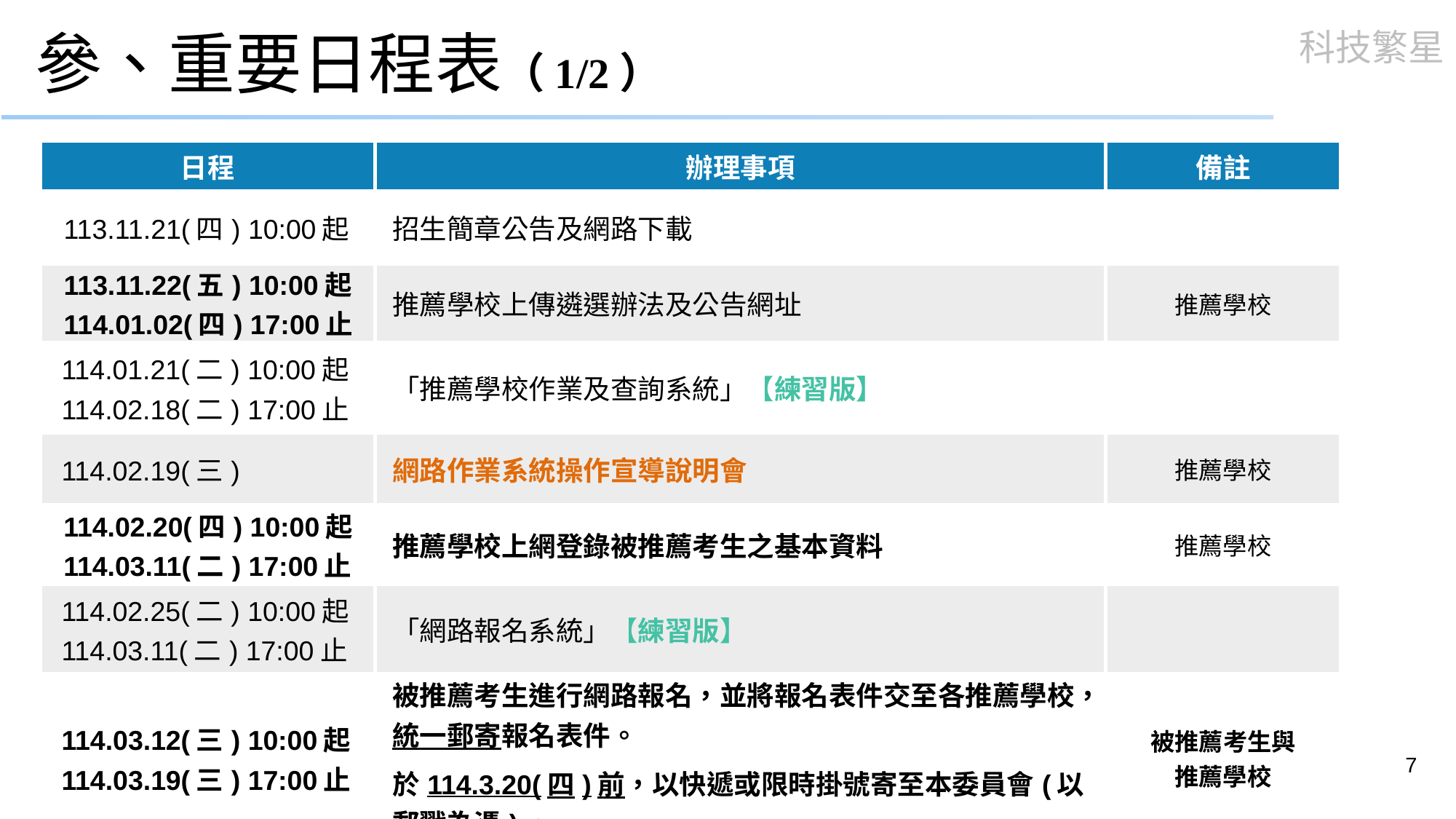

# 參、重要日程表（1/2）
| 日程 | 辦理事項 | 備註 |
| --- | --- | --- |
| 113.11.21(四) 10:00起 | 招生簡章公告及網路下載 |  |
| 113.11.22(五) 10:00起 114.01.02(四) 17:00止 | 推薦學校上傳遴選辦法及公告網址 | 推薦學校 |
| 114.01.21(二) 10:00起 114.02.18(二) 17:00止 | 「推薦學校作業及查詢系統」【練習版】 |  |
| 114.02.19(三) | 網路作業系統操作宣導說明會 | 推薦學校 |
| 114.02.20(四) 10:00起 114.03.11(二) 17:00止 | 推薦學校上網登錄被推薦考生之基本資料 | 推薦學校 |
| 114.02.25(二) 10:00起 114.03.11(二) 17:00止 | 「網路報名系統」【練習版】 |  |
| 114.03.12(三) 10:00起 114.03.19(三) 17:00止 | 被推薦考生進行網路報名，並將報名表件交至各推薦學校，統一郵寄報名表件。 於114.3.20(四)前，以快遞或限時掛號寄至本委員會(以郵戳為憑)。 | 被推薦考生與 推薦學校 |
7